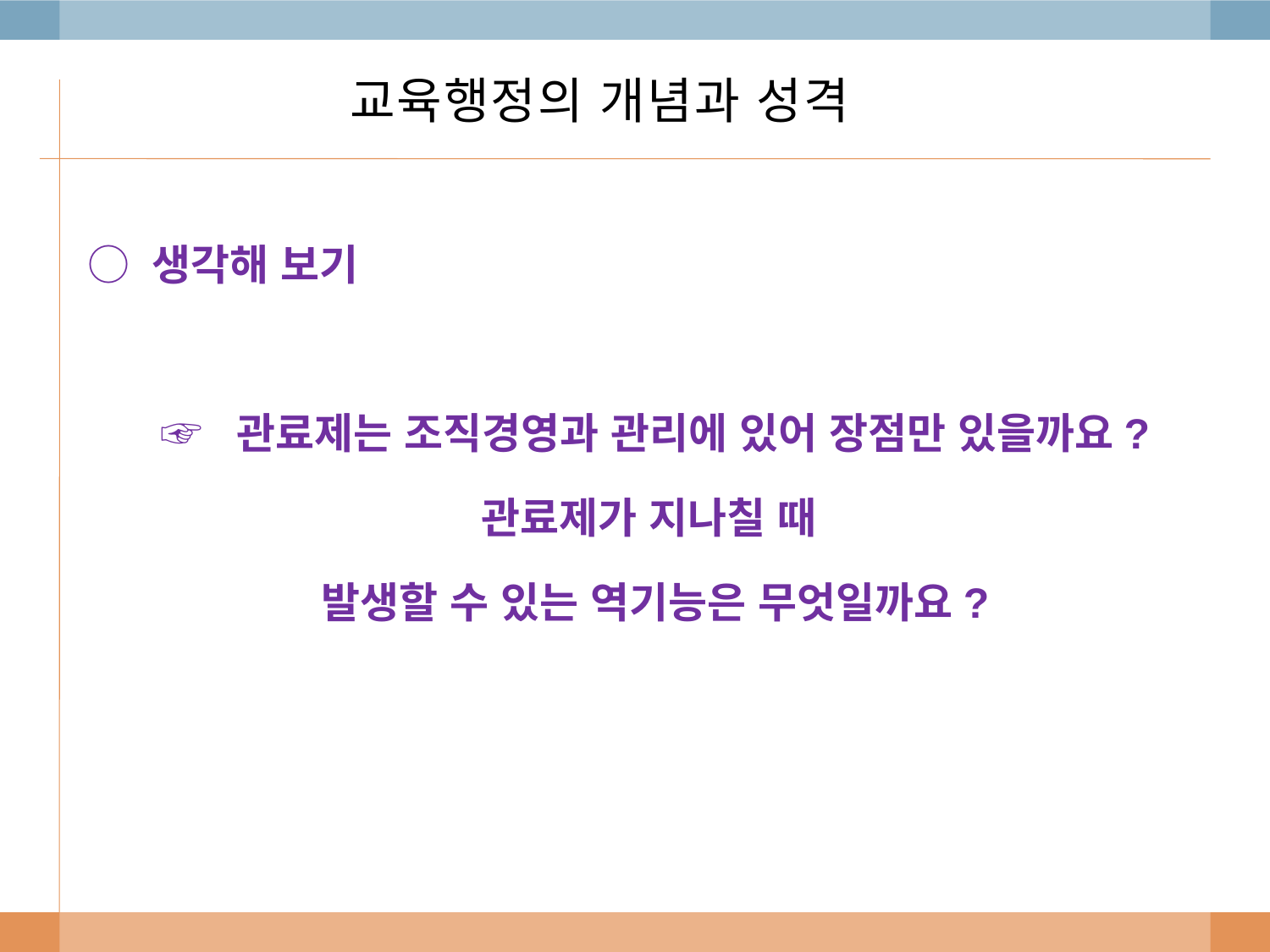

# 교육행정의 개념과 성격
○ 생각해 보기

☞  관료제는 조직경영과 관리에 있어 장점만 있을까요?
관료제가 지나칠 때
발생할 수 있는 역기능은 무엇일까요?